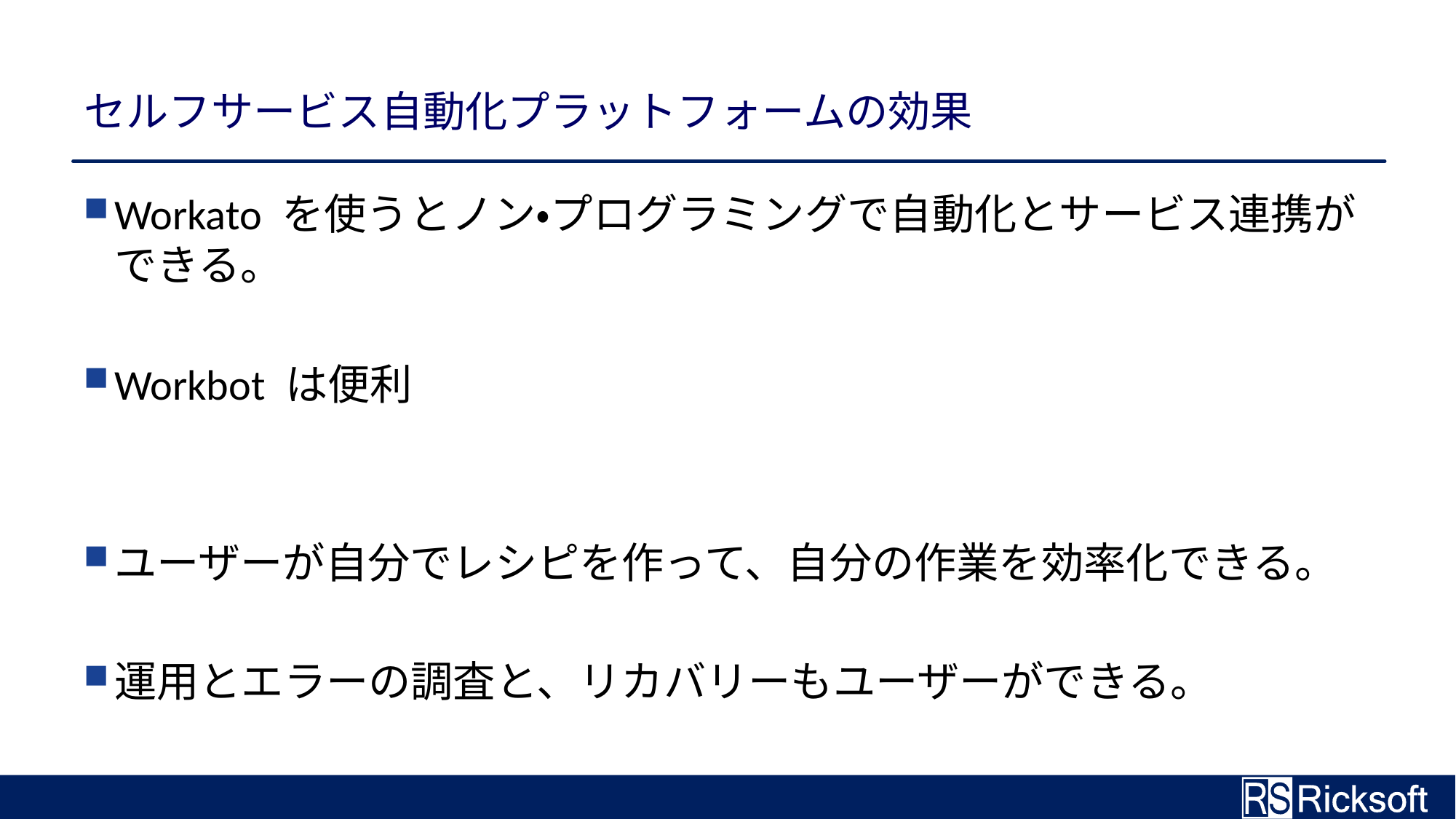

# セルフサービス自動化プラットフォームの効果
Workato を使うとノン・プログラミングで自動化とサービス連携ができる。

Workbot は便利

ユーザーが自分でレシピを作って、自分の作業を効率化できる。

運用とエラーの調査と、リカバリーもユーザーができる。